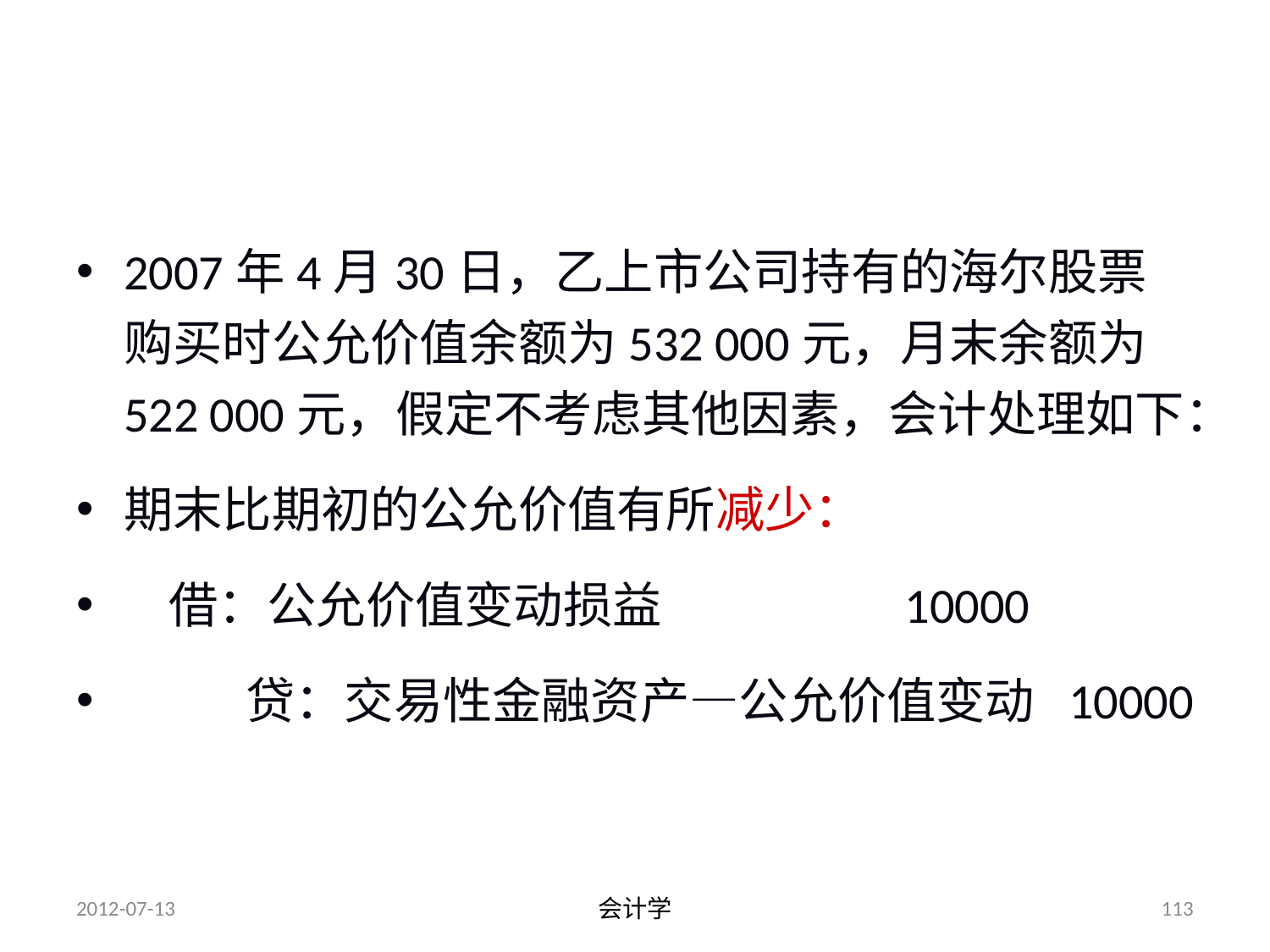

# [例3-4]
2007年4月30日，乙上市公司持有的海尔股票购买时公允价值余额为532 000元，月末余额为522 000元，假定不考虑其他因素，会计处理如下：
期末比期初的公允价值有所减少：
   借：公允价值变动损益                     10000
          贷：交易性金融资产—公允价值变动  10000
2012-07-13
会计学
113